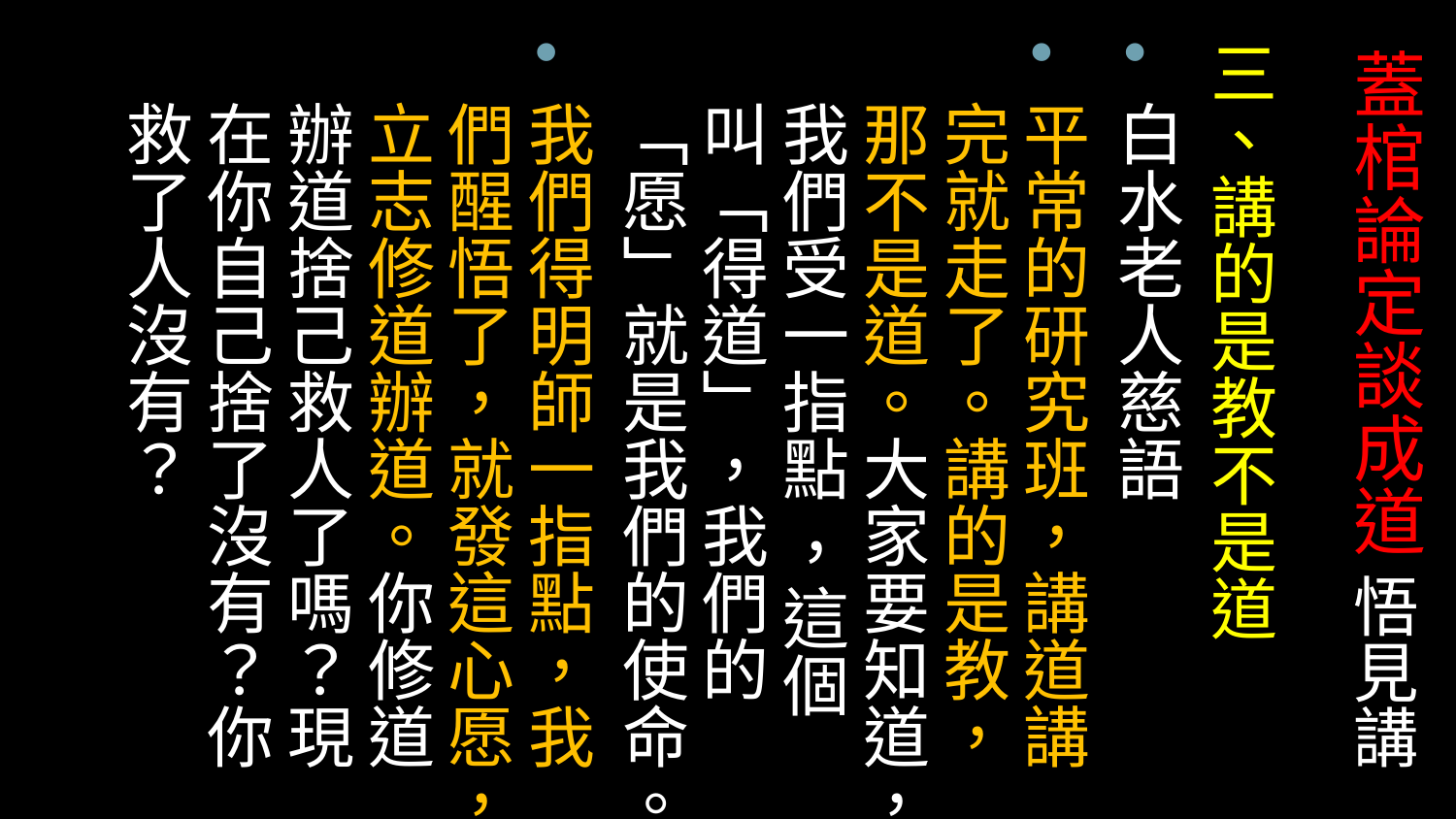

三、講的是教不是道
白水老人慈語
平常的研究班，講道講完就走了。講的是教，那不是道。大家要知道，我們受一指點 ，這個叫「得道」，我們的「愿」就是我們的使命。
我們得明師一指點，我們醒悟了，就發這心愿，立志修道辦道。你修道辦道捨己救人了嗎？現在你自己捨了沒有？你救了人沒有？

# 蓋棺論定談成道 悟見講